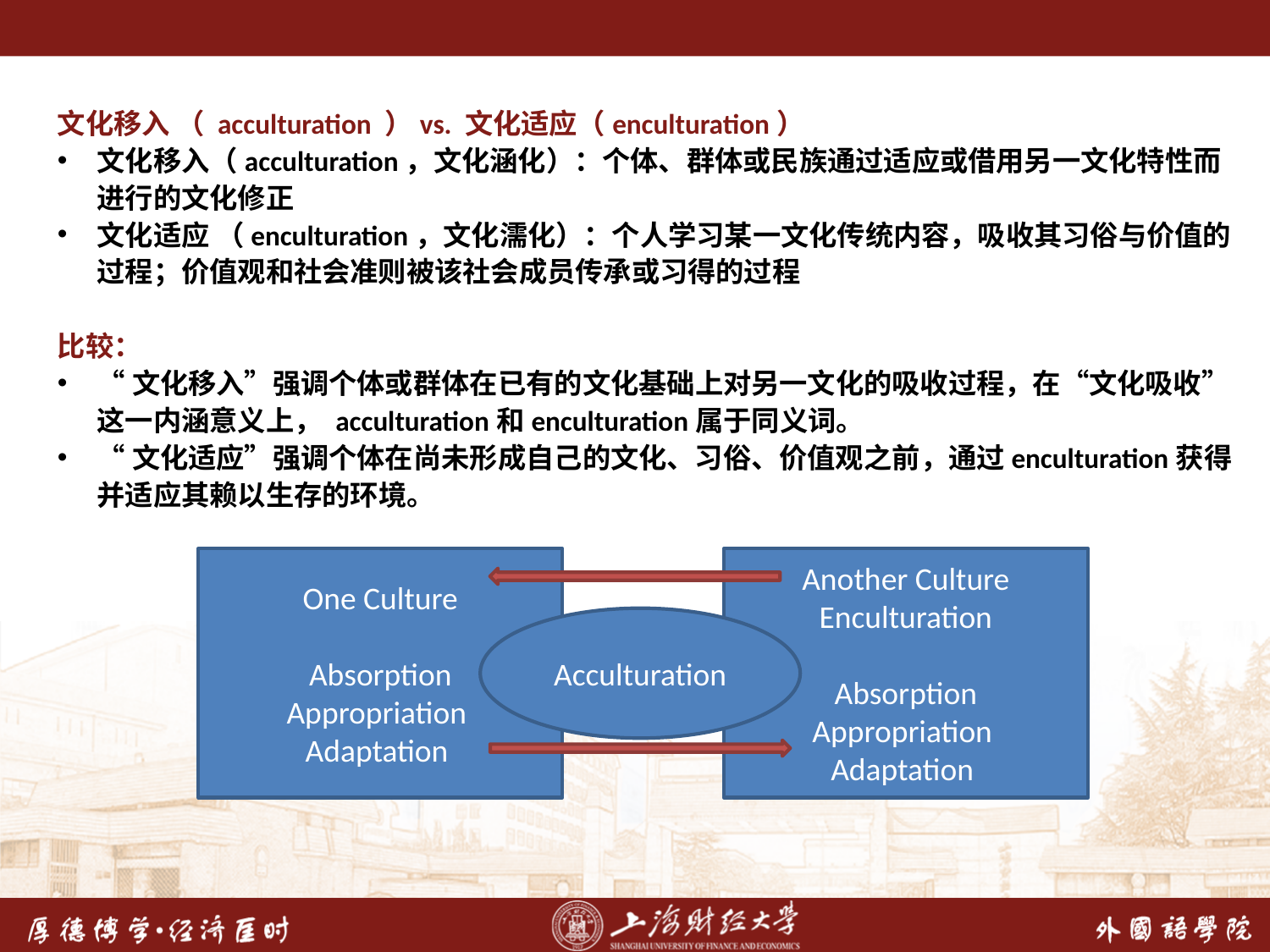

文化移入 （ acculturation ）vs. 文化适应（enculturation）
文化移入（acculturation，文化涵化）：个体、群体或民族通过适应或借用另一文化特性而进行的文化修正
文化适应 （enculturation，文化濡化）：个人学习某一文化传统内容，吸收其习俗与价值的过程；价值观和社会准则被该社会成员传承或习得的过程

比较：
“文化移入”强调个体或群体在已有的文化基础上对另一文化的吸收过程，在“文化吸收”这一内涵意义上， acculturation和enculturation属于同义词。
“文化适应”强调个体在尚未形成自己的文化、习俗、价值观之前，通过enculturation获得并适应其赖以生存的环境。

One Culture

Absorption
Appropriation
Adaptation

Another Culture
Enculturation

Absorption
Appropriation
Adaptation

Acculturation